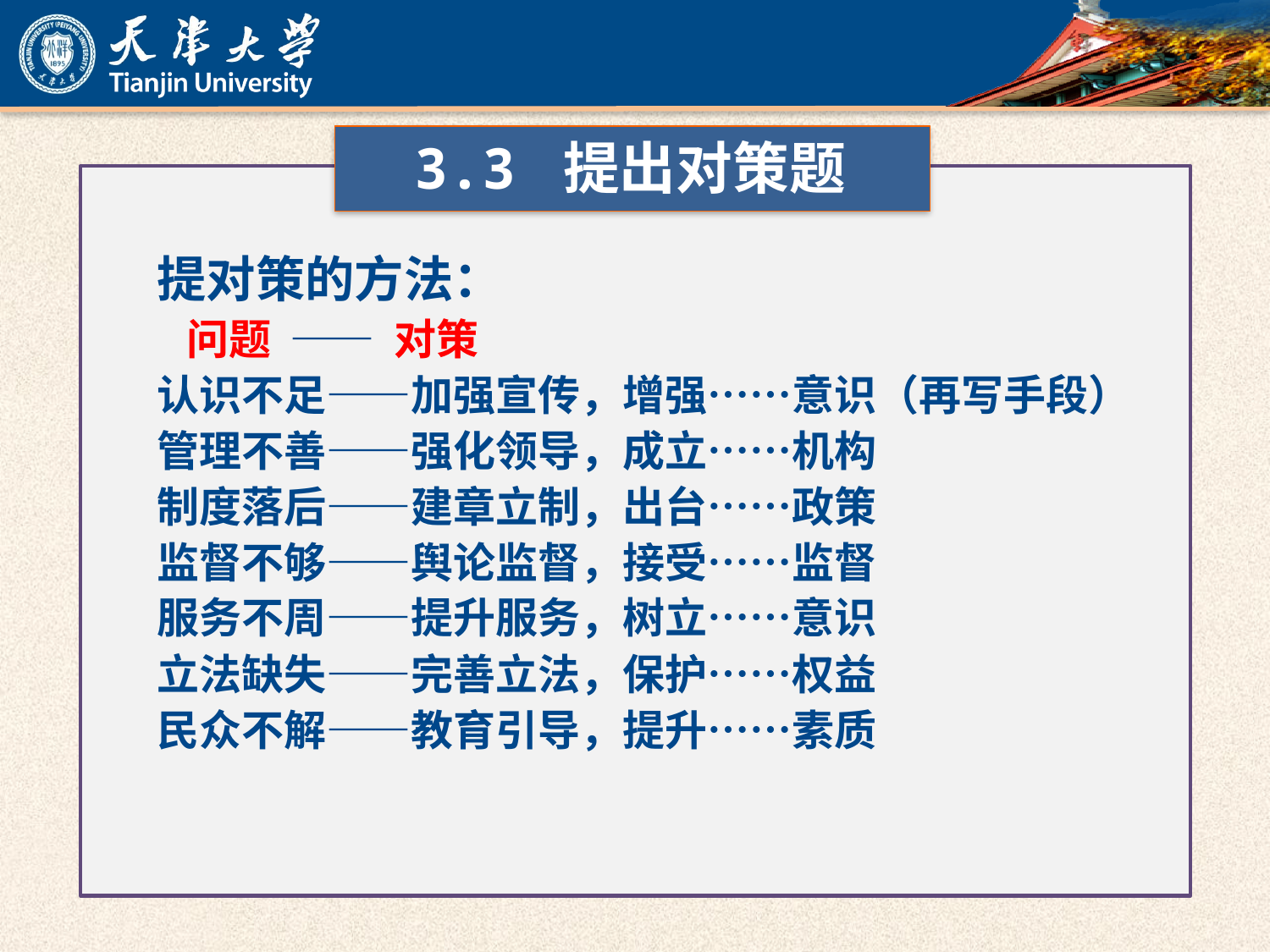

3.3 提出对策题

提对策的方法：
  问题  ——  对策
认识不足——加强宣传，增强……意识（再写手段）
管理不善——强化领导，成立……机构
制度落后——建章立制，出台……政策
监督不够——舆论监督，接受……监督
服务不周——提升服务，树立……意识
立法缺失——完善立法，保护……权益
民众不解——教育引导，提升……素质